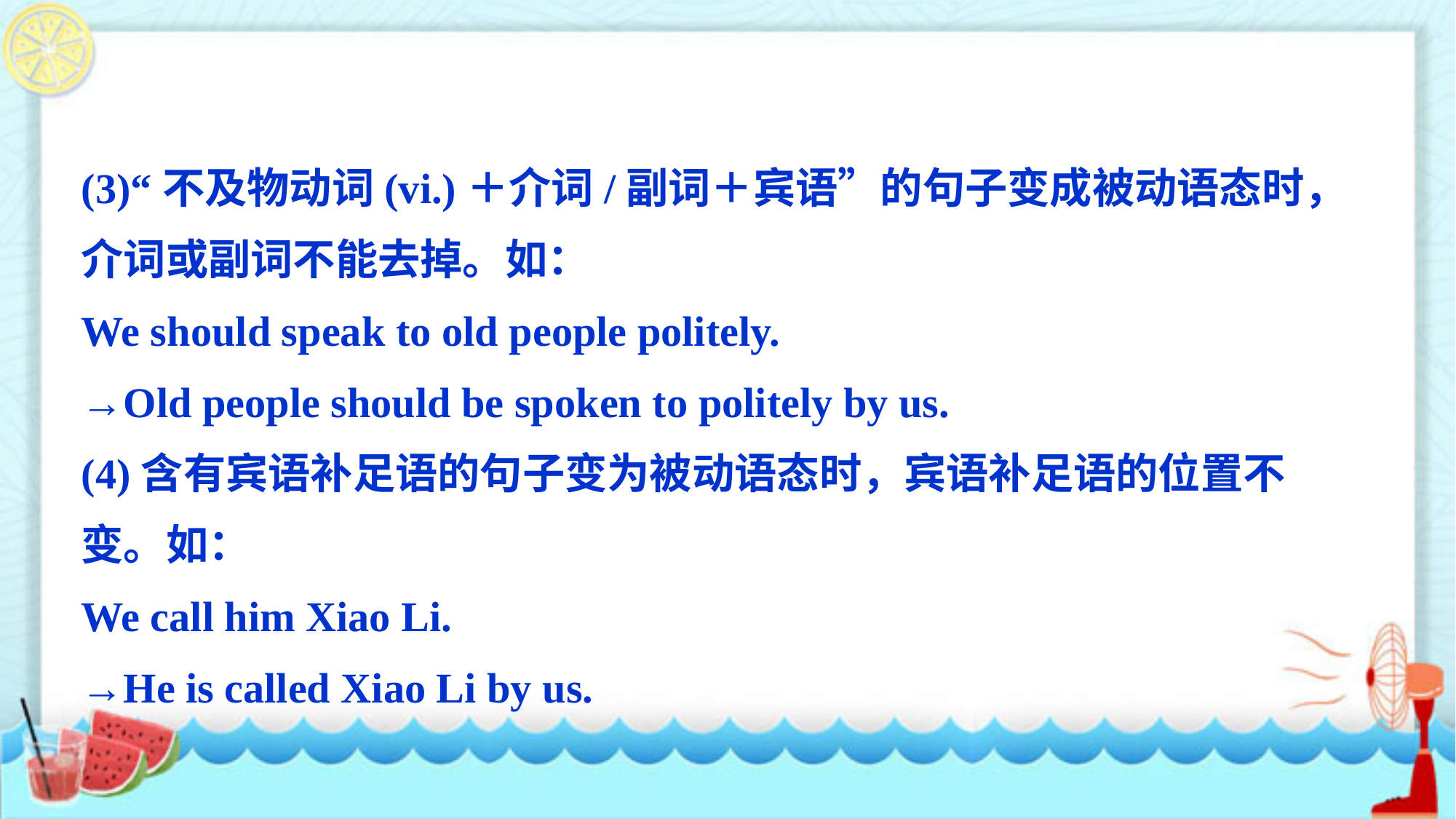

(3)“不及物动词(vi.)＋介词/副词＋宾语”的句子变成被动语态时，介词或副词不能去掉。如：
We should speak to old people politely.
→Old people should be spoken to politely by us.
(4)含有宾语补足语的句子变为被动语态时，宾语补足语的位置不变。如：
We call him Xiao Li.
→He is called Xiao Li by us.